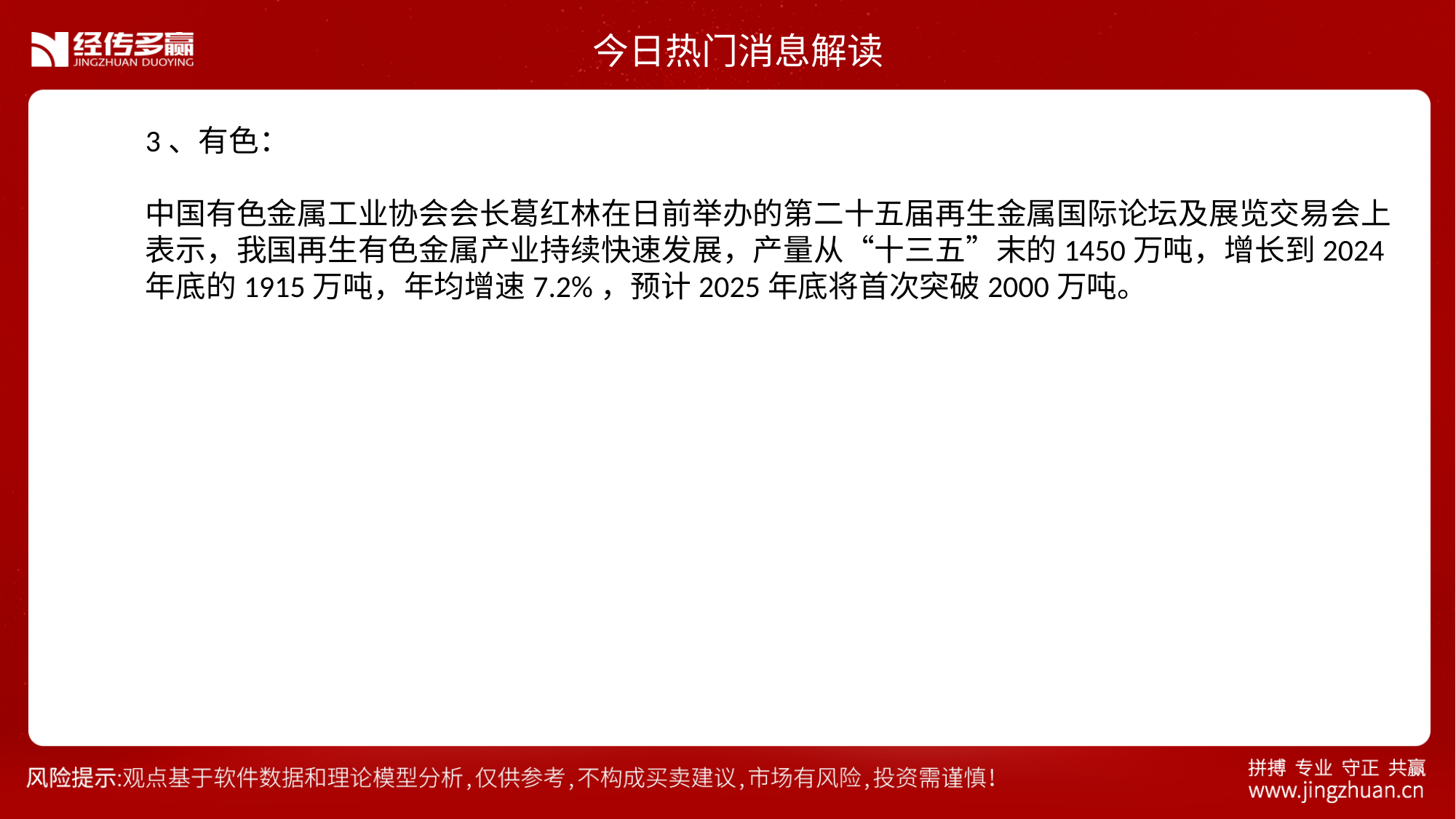

今日热门消息解读
3、有色：

中国有色金属工业协会会长葛红林在日前举办的第二十五届再生金属国际论坛及展览交易会上表示，我国再生有色金属产业持续快速发展，产量从“十三五”末的1450万吨，增长到2024年底的1915万吨，年均增速7.2%，预计2025年底将首次突破2000万吨。